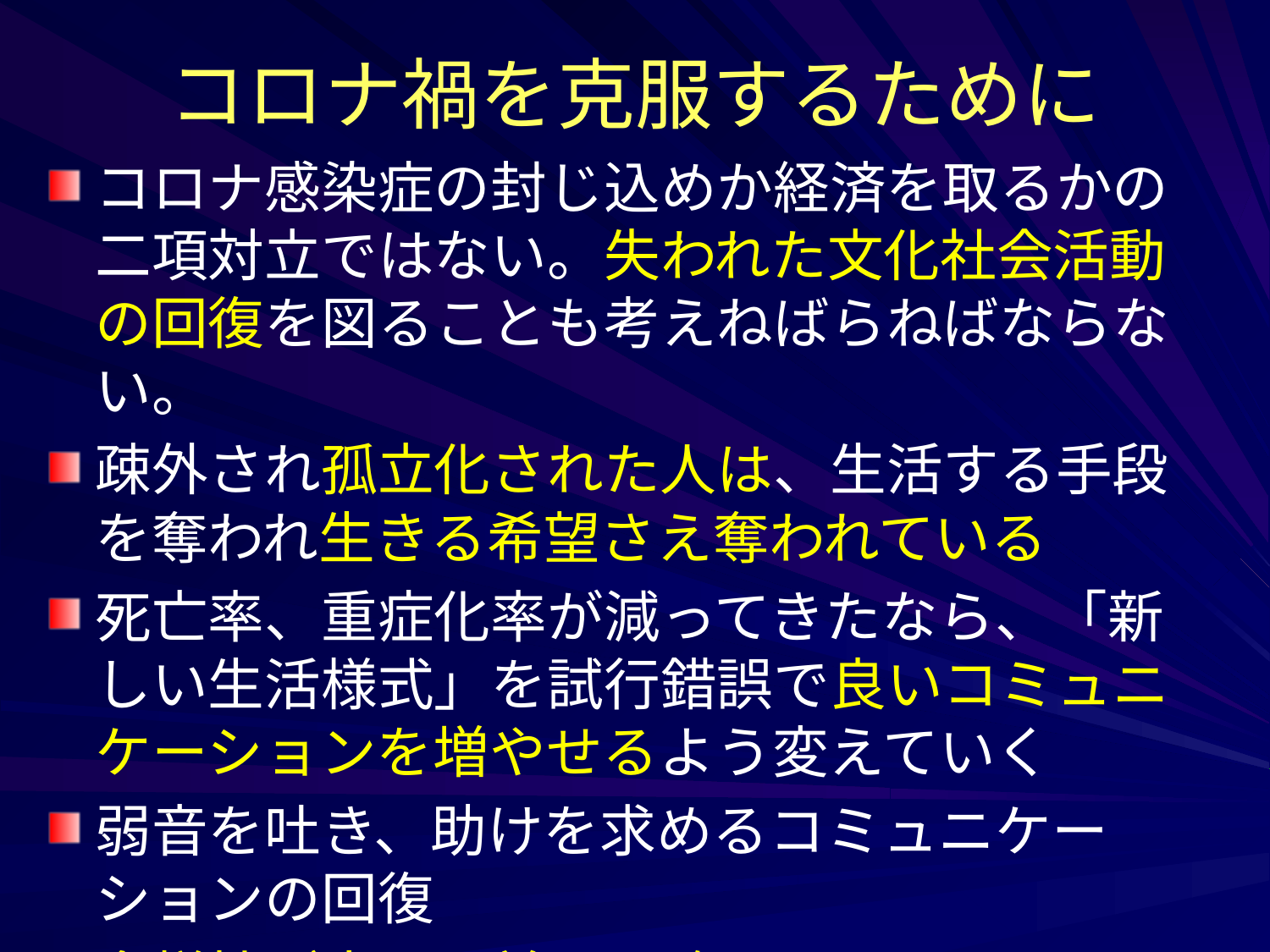

# コロナ禍を克服するために
コロナ感染症の封じ込めか経済を取るかの二項対立ではない。失われた文化社会活動の回復を図ることも考えねばらねばならない。
疎外され孤立化された人は、生活する手段を奪われ生きる希望さえ奪われている
死亡率、重症化率が減ってきたなら、「新しい生活様式」を試行錯誤で良いコミュニケーションを増やせるよう変えていく
弱音を吐き、助けを求めるコミュニケーションの回復
多様性が当たり前の再確認